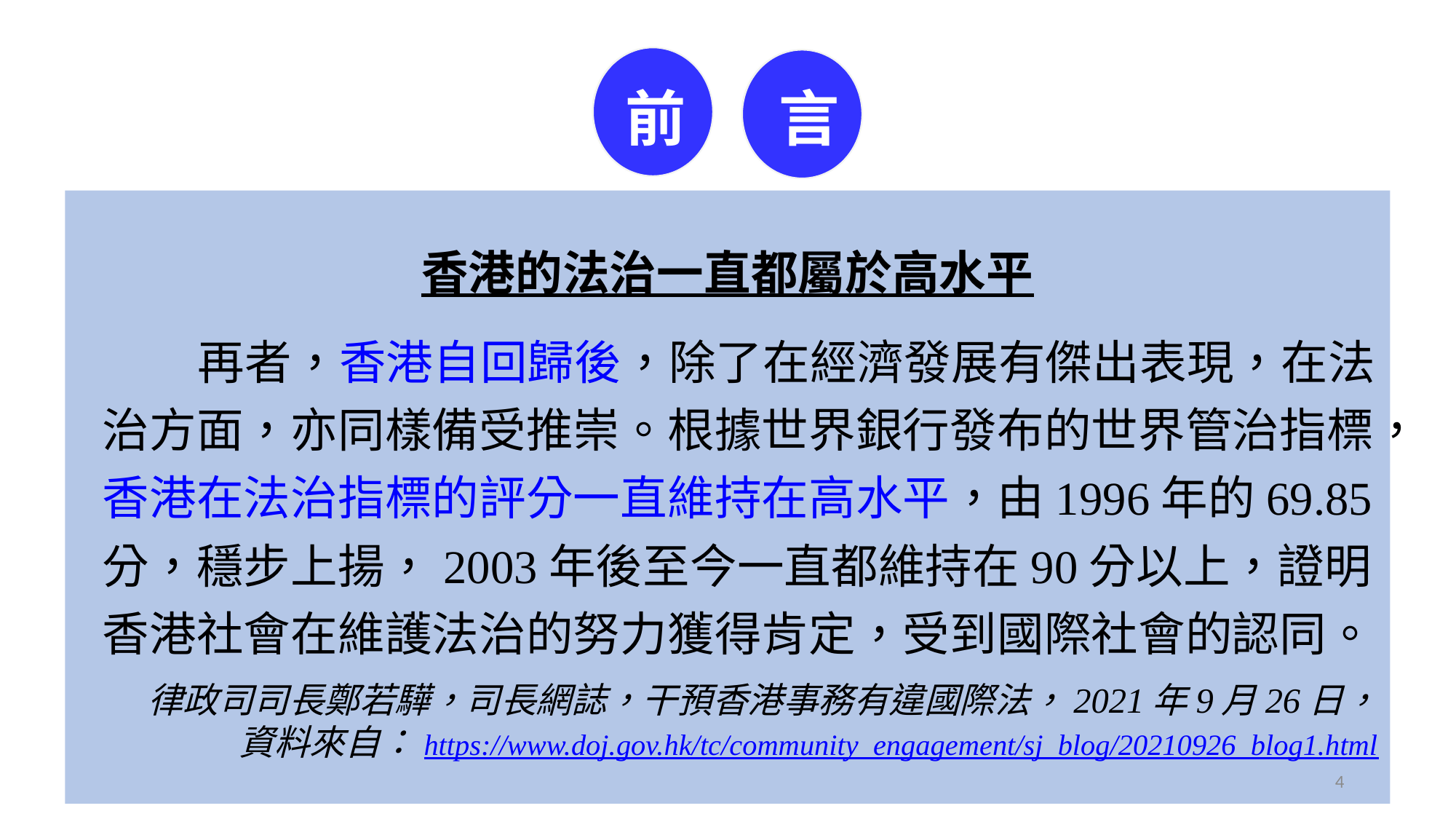

前

言

香港的法治一直都屬於高水平
        再者，香港自回歸後，除了在經濟發展有傑出表現，在法治方面，亦同樣備受推崇。根據世界銀行發布的世界管治指標，香港在法治指標的評分一直維持在高水平，由1996年的69.85分，穩步上揚，2003年後至今一直都維持在90分以上，證明香港社會在維護法治的努力獲得肯定，受到國際社會的認同。
律政司司長鄭若驊，司長網誌，干預香港事務有違國際法，2021年9月26日，
資料來自：https://www.doj.gov.hk/tc/community_engagement/sj_blog/20210926_blog1.html
4